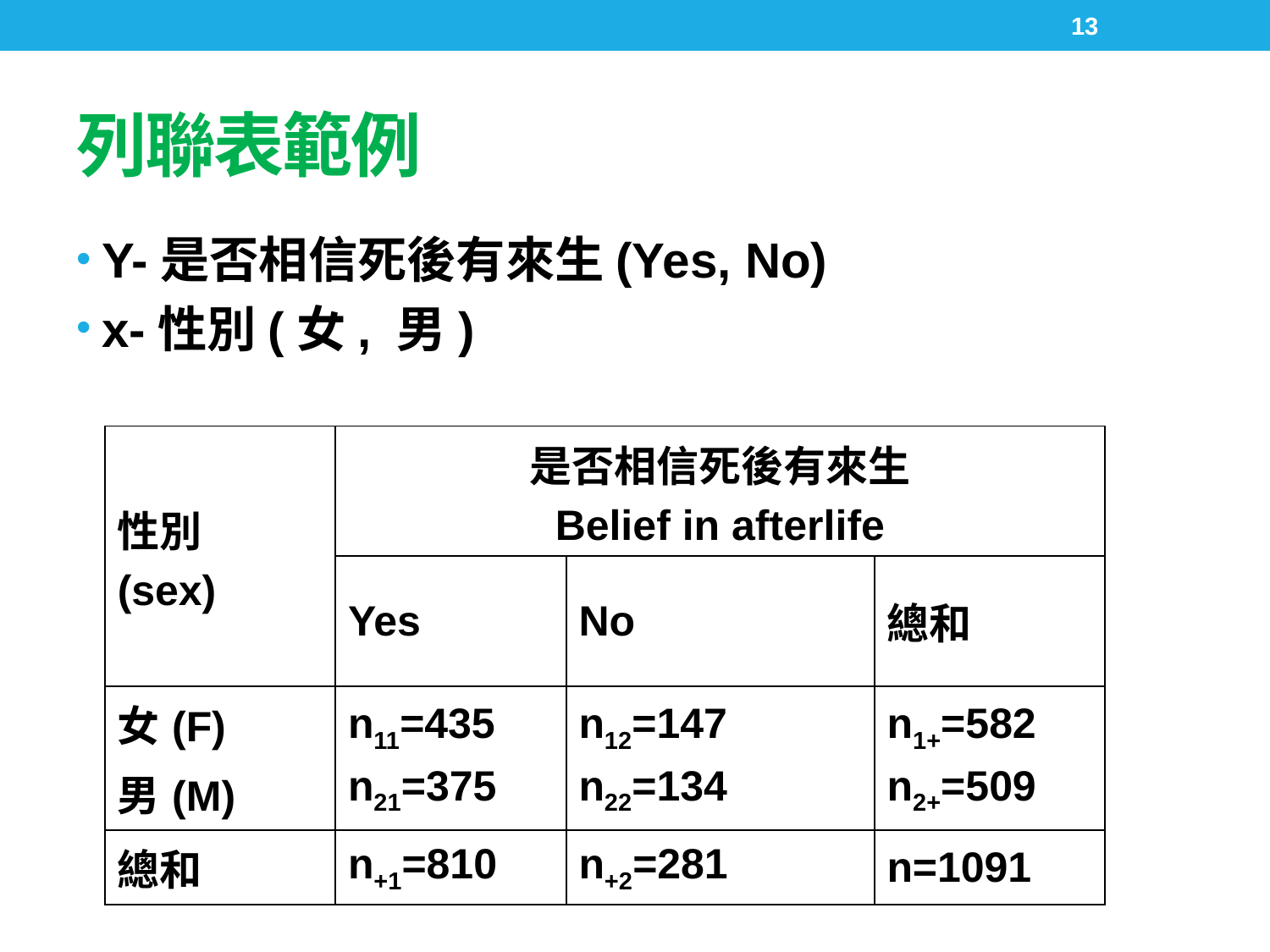

13
# 列聯表範例
Y-是否相信死後有來生(Yes, No)
x-性別(女, 男)
| 性別 (sex) | 是否相信死後有來生 Belief in afterlife |  |  |
| --- | --- | --- | --- |
|  | Yes | No | 總和 |
| 女(F) 男(M) | n11=435 n21=375 | n12=147 n22=134 | n1+=582 n2+=509 |
| 總和 | n+1=810 | n+2=281 | n=1091 |